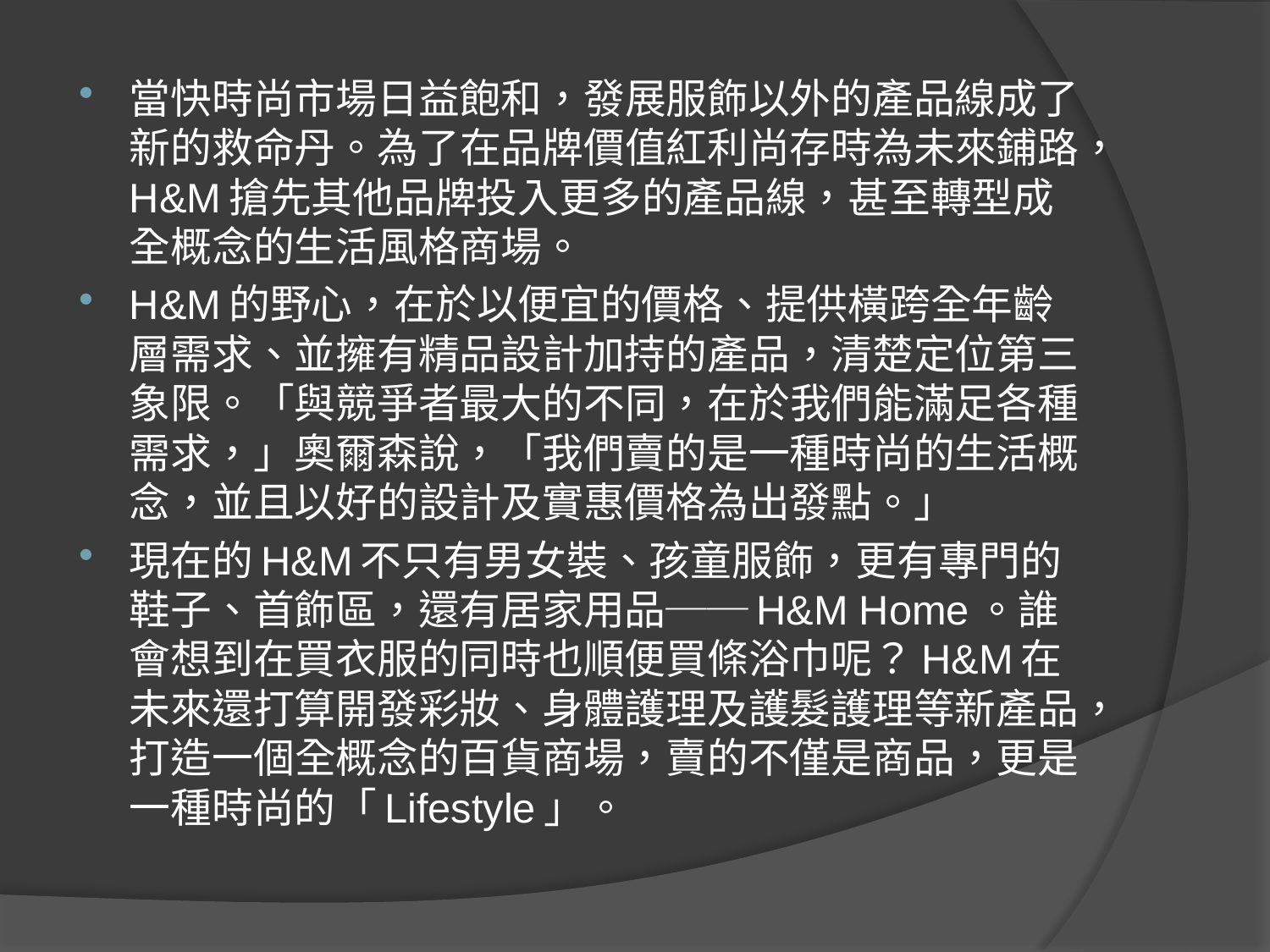

當快時尚市場日益飽和，發展服飾以外的產品線成了新的救命丹。為了在品牌價值紅利尚存時為未來鋪路，H&M搶先其他品牌投入更多的產品線，甚至轉型成全概念的生活風格商場。
H&M的野心，在於以便宜的價格、提供橫跨全年齡層需求、並擁有精品設計加持的產品，清楚定位第三象限。「與競爭者最大的不同，在於我們能滿足各種需求，」奧爾森說，「我們賣的是一種時尚的生活概念，並且以好的設計及實惠價格為出發點。」
現在的H&M不只有男女裝、孩童服飾，更有專門的鞋子、首飾區，還有居家用品──H&M Home。誰會想到在買衣服的同時也順便買條浴巾呢？H&M在未來還打算開發彩妝、身體護理及護髮護理等新產品，打造一個全概念的百貨商場，賣的不僅是商品，更是一種時尚的「Lifestyle」。